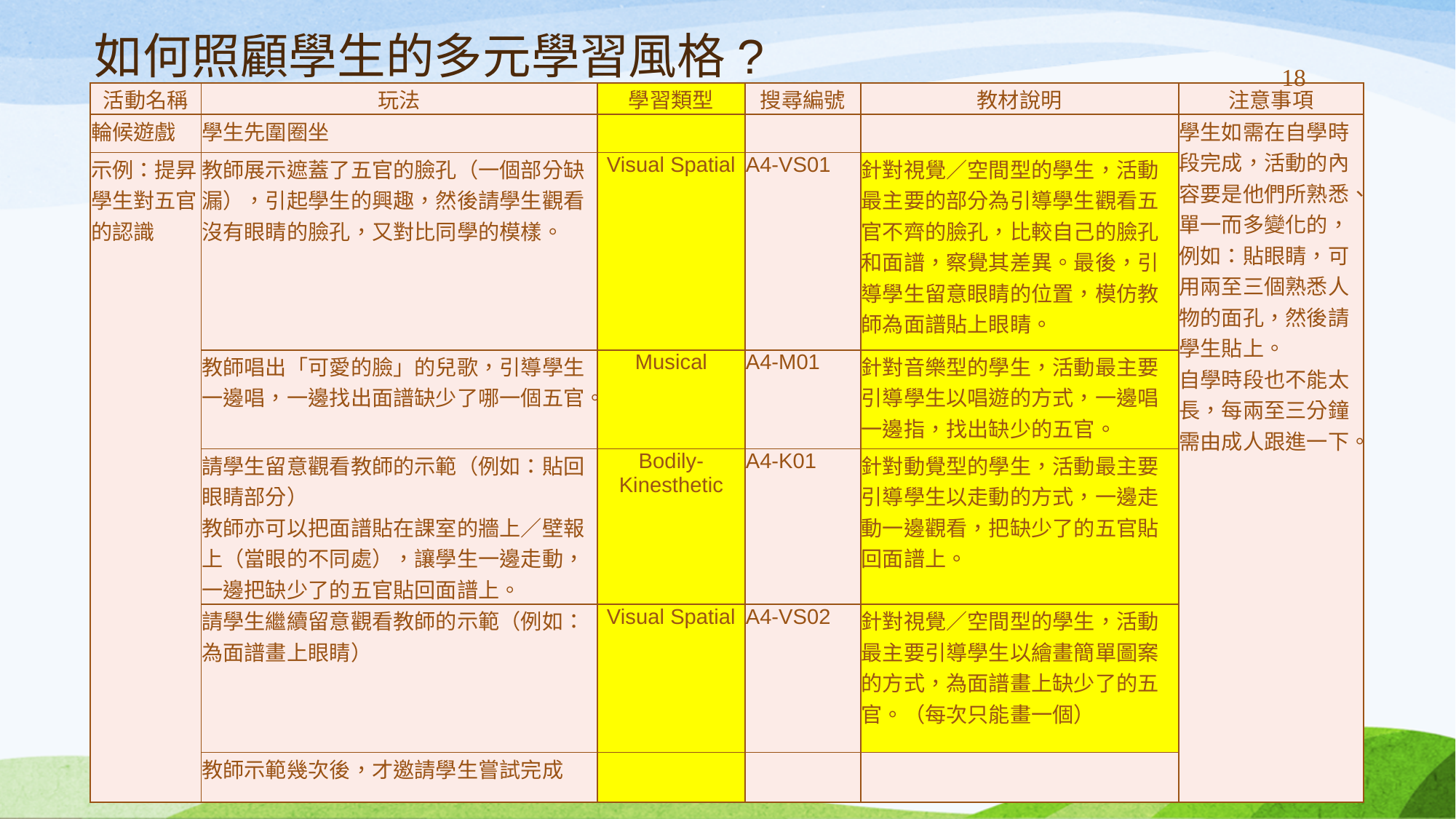

# 如何照顧學生的多元學習風格?
18
| 活動名稱 | 玩法 | 學習類型 | 搜尋編號 | 教材說明 | 注意事項 |
| --- | --- | --- | --- | --- | --- |
| 輪候遊戲 | 學生先圍圈坐 |  |  |  | 學生如需在自學時段完成，活動的內容要是他們所熟悉、單一而多變化的，例如：貼眼睛，可用兩至三個熟悉人物的面孔，然後請學生貼上。 自學時段也不能太長，每兩至三分鐘需由成人跟進一下。 |
| 示例：提昇學生對五官的認識 | 教師展示遮蓋了五官的臉孔（一個部分缺漏），引起學生的興趣，然後請學生觀看沒有眼睛的臉孔，又對比同學的模樣。 | Visual Spatial | A4-VS01 | 針對視覺／空間型的學生，活動最主要的部分為引導學生觀看五官不齊的臉孔，比較自己的臉孔和面譜，察覺其差異。最後，引導學生留意眼睛的位置，模仿教師為面譜貼上眼睛。 |  |
|  | 教師唱出「可愛的臉」的兒歌，引導學生一邊唱，一邊找出面譜缺少了哪一個五官。 | Musical | A4-M01 | 針對音樂型的學生，活動最主要引導學生以唱遊的方式，一邊唱一邊指，找出缺少的五官。 |  |
|  | 請學生留意觀看教師的示範（例如：貼回眼睛部分） 教師亦可以把面譜貼在課室的牆上／壁報上（當眼的不同處），讓學生一邊走動，一邊把缺少了的五官貼回面譜上。 | Bodily-Kinesthetic | A4-K01 | 針對動覺型的學生，活動最主要引導學生以走動的方式，一邊走動一邊觀看，把缺少了的五官貼回面譜上。 |  |
|  | 請學生繼續留意觀看教師的示範（例如：為面譜畫上眼睛） | Visual Spatial | A4-VS02 | 針對視覺／空間型的學生，活動最主要引導學生以繪畫簡單圖案的方式，為面譜畫上缺少了的五官。（每次只能畫一個） |  |
|  | 教師示範幾次後，才邀請學生嘗試完成 |  |  |  |  |
18